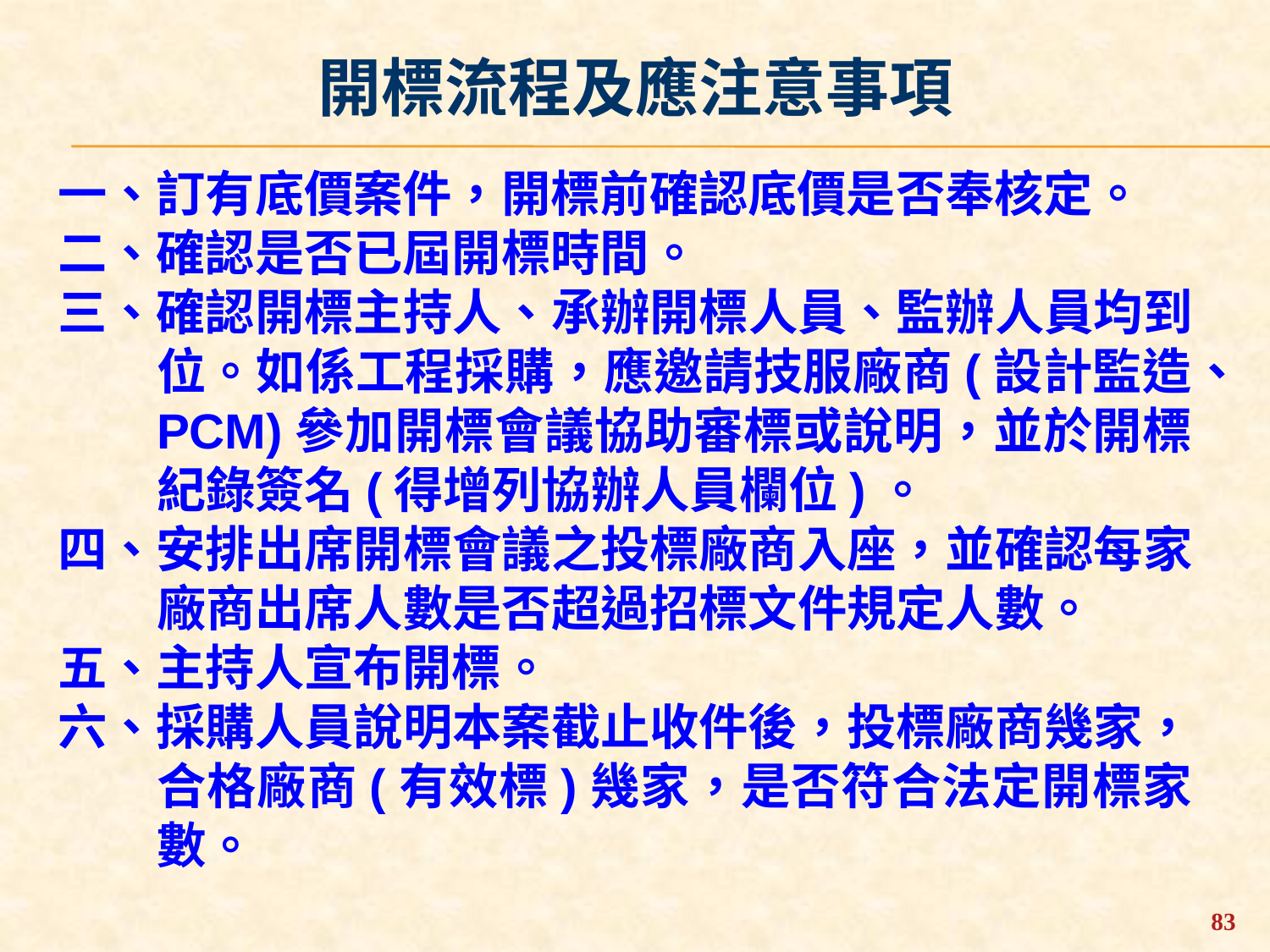

開標流程及應注意事項
一、訂有底價案件，開標前確認底價是否奉核定。
二、確認是否已屆開標時間。
三、確認開標主持人、承辦開標人員、監辦人員均到位。如係工程採購，應邀請技服廠商(設計監造、PCM)參加開標會議協助審標或說明，並於開標紀錄簽名(得增列協辦人員欄位)。
四、安排出席開標會議之投標廠商入座，並確認每家廠商出席人數是否超過招標文件規定人數。
五、主持人宣布開標。
六、採購人員說明本案截止收件後，投標廠商幾家，合格廠商(有效標)幾家，是否符合法定開標家數。
83